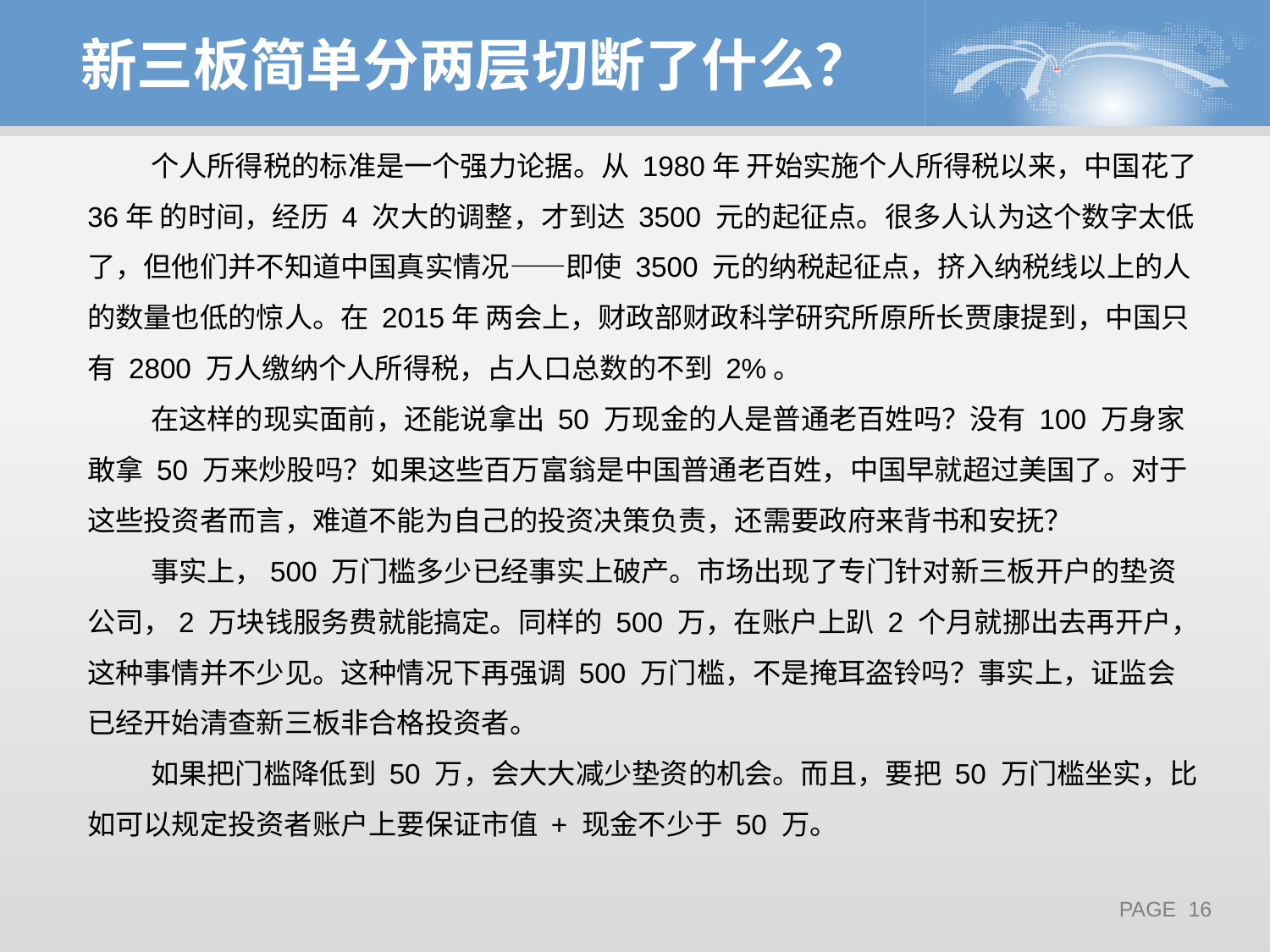

新三板简单分两层切断了什么？
个人所得税的标准是一个强力论据。从 1980年 开始实施个人所得税以来，中国花了 36年 的时间，经历 4 次大的调整，才到达 3500 元的起征点。很多人认为这个数字太低了，但他们并不知道中国真实情况——即使 3500 元的纳税起征点，挤入纳税线以上的人的数量也低的惊人。在 2015年 两会上，财政部财政科学研究所原所长贾康提到，中国只有 2800 万人缴纳个人所得税，占人口总数的不到 2%。
在这样的现实面前，还能说拿出 50 万现金的人是普通老百姓吗？没有 100 万身家敢拿 50 万来炒股吗？如果这些百万富翁是中国普通老百姓，中国早就超过美国了。对于这些投资者而言，难道不能为自己的投资决策负责，还需要政府来背书和安抚？
事实上，500 万门槛多少已经事实上破产。市场出现了专门针对新三板开户的垫资公司，2 万块钱服务费就能搞定。同样的 500 万，在账户上趴 2 个月就挪出去再开户，这种事情并不少见。这种情况下再强调 500 万门槛，不是掩耳盗铃吗？事实上，证监会已经开始清查新三板非合格投资者。
如果把门槛降低到 50 万，会大大减少垫资的机会。而且，要把 50 万门槛坐实，比如可以规定投资者账户上要保证市值 + 现金不少于 50 万。